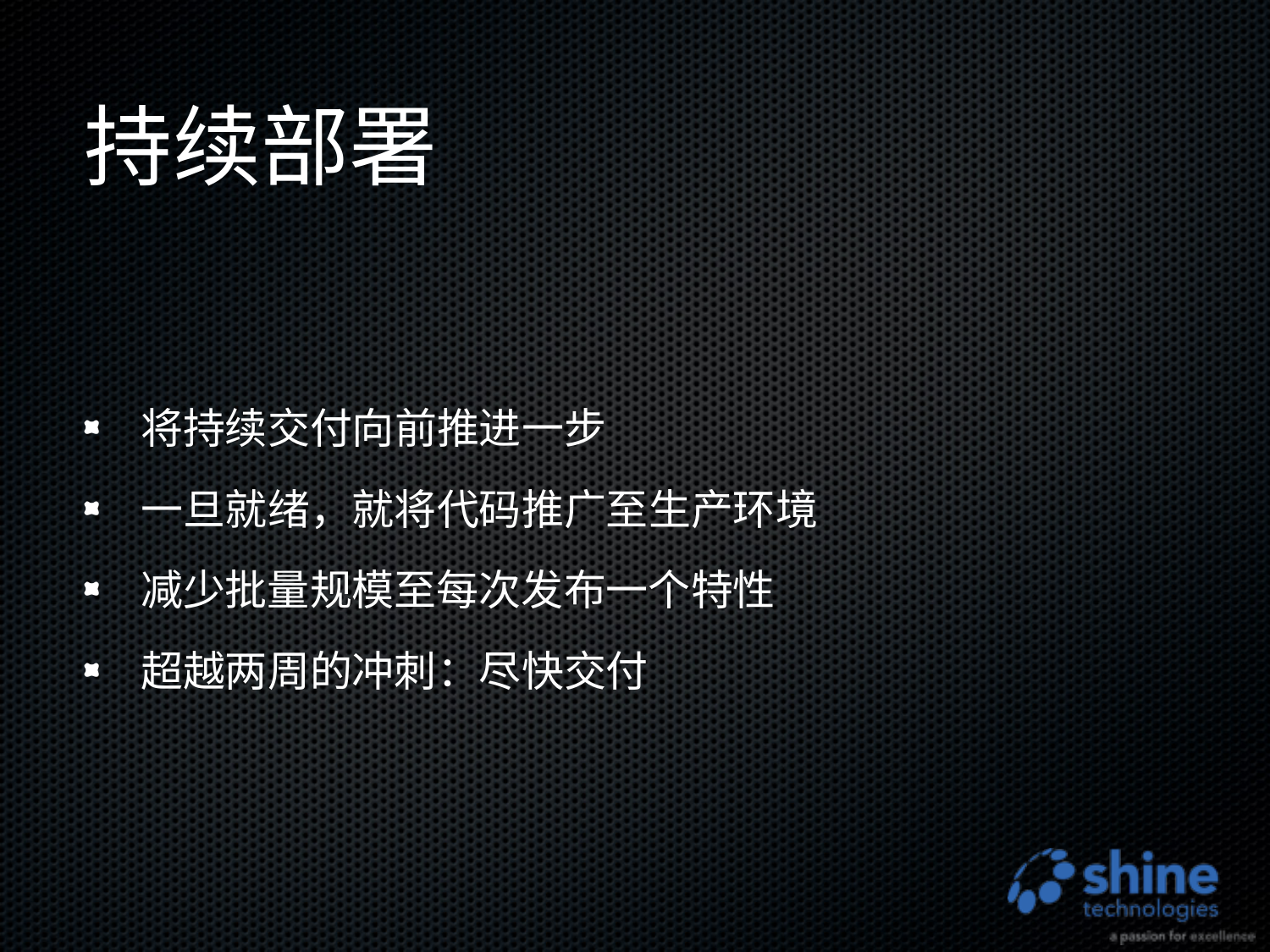

# 持续部署
将持续交付向前推进一步
一旦就绪，就将代码推广至生产环境
减少批量规模至每次发布一个特性
超越两周的冲刺：尽快交付